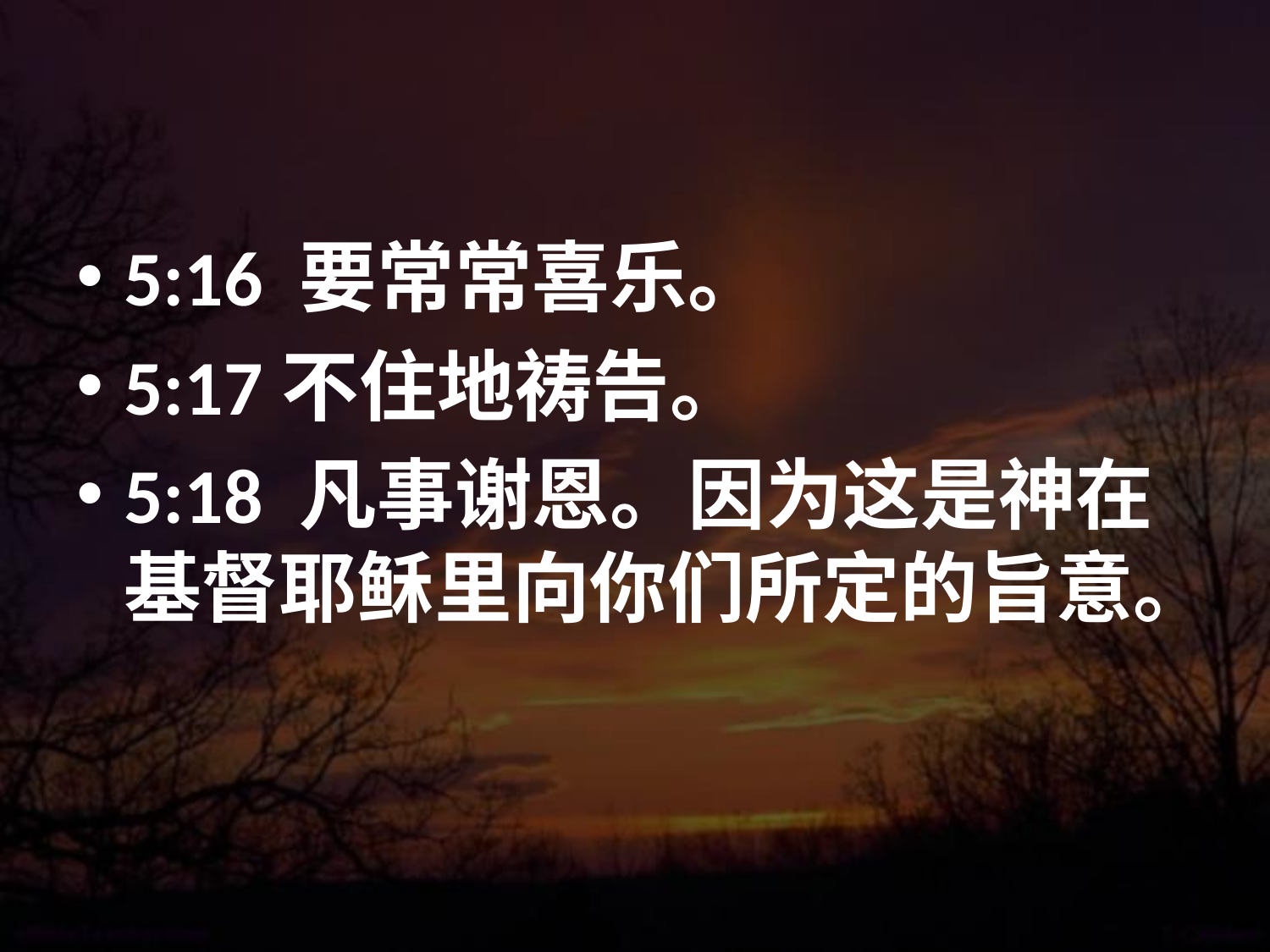

#
5:16 要常常喜乐。
5:17不住地祷告。
5:18 凡事谢恩。因为这是神在基督耶稣里向你们所定的旨意。